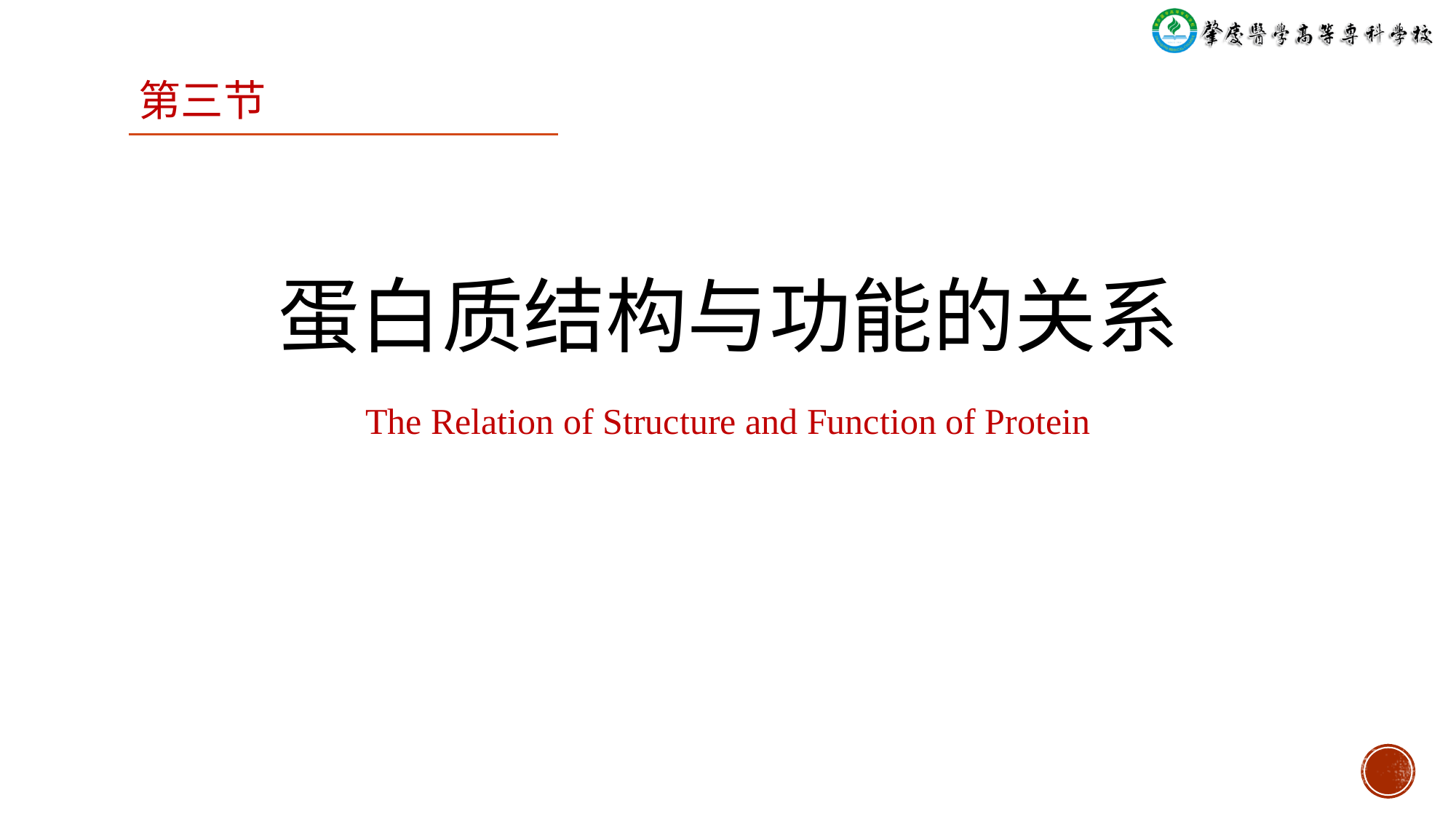

第三节
# 蛋白质结构与功能的关系 The Relation of Structure and Function of Protein